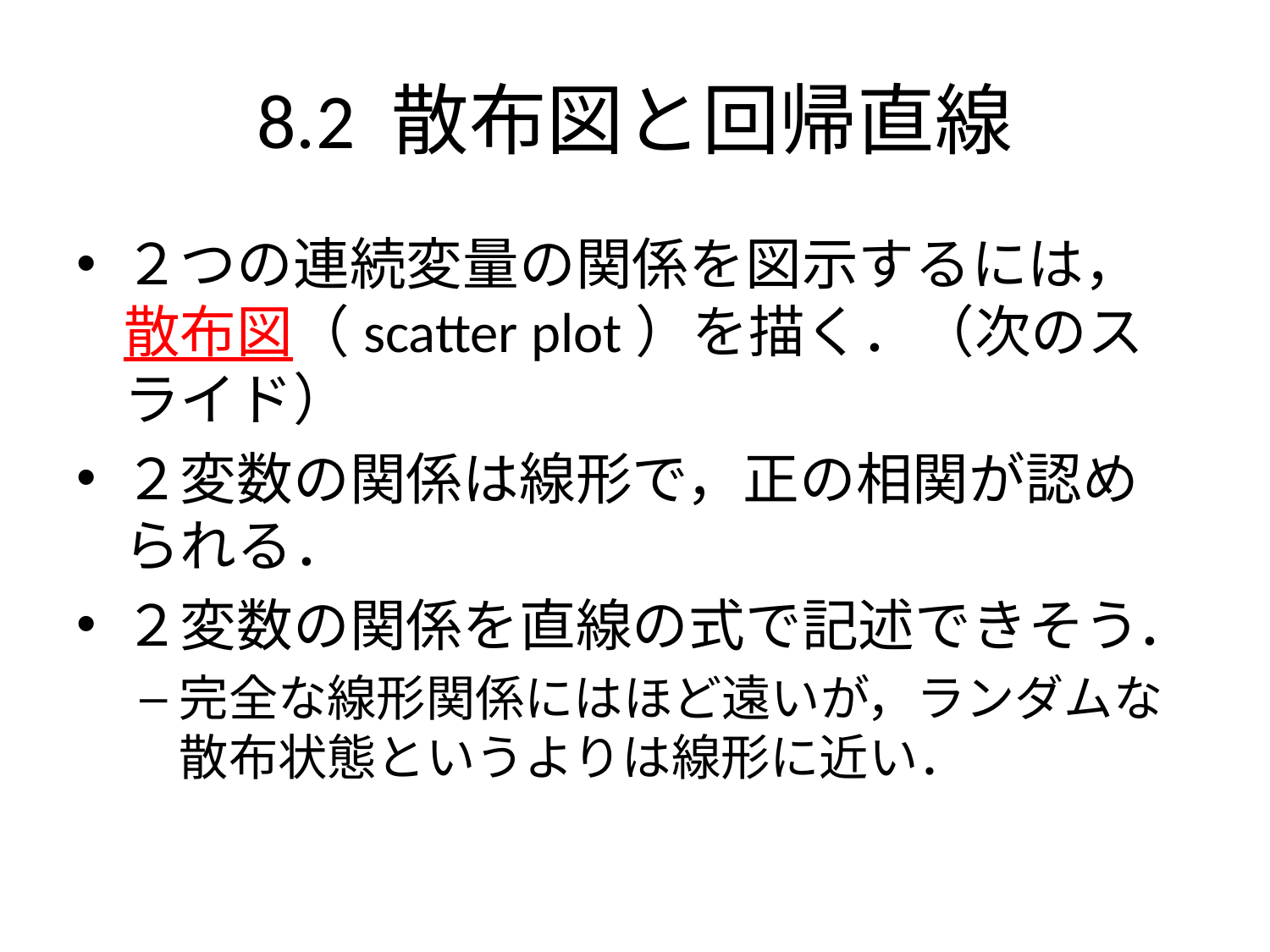

# 8.2 散布図と回帰直線
２つの連続変量の関係を図示するには，散布図（scatter plot）を描く．（次のスライド）
２変数の関係は線形で，正の相関が認められる．
２変数の関係を直線の式で記述できそう．
完全な線形関係にはほど遠いが，ランダムな散布状態というよりは線形に近い．